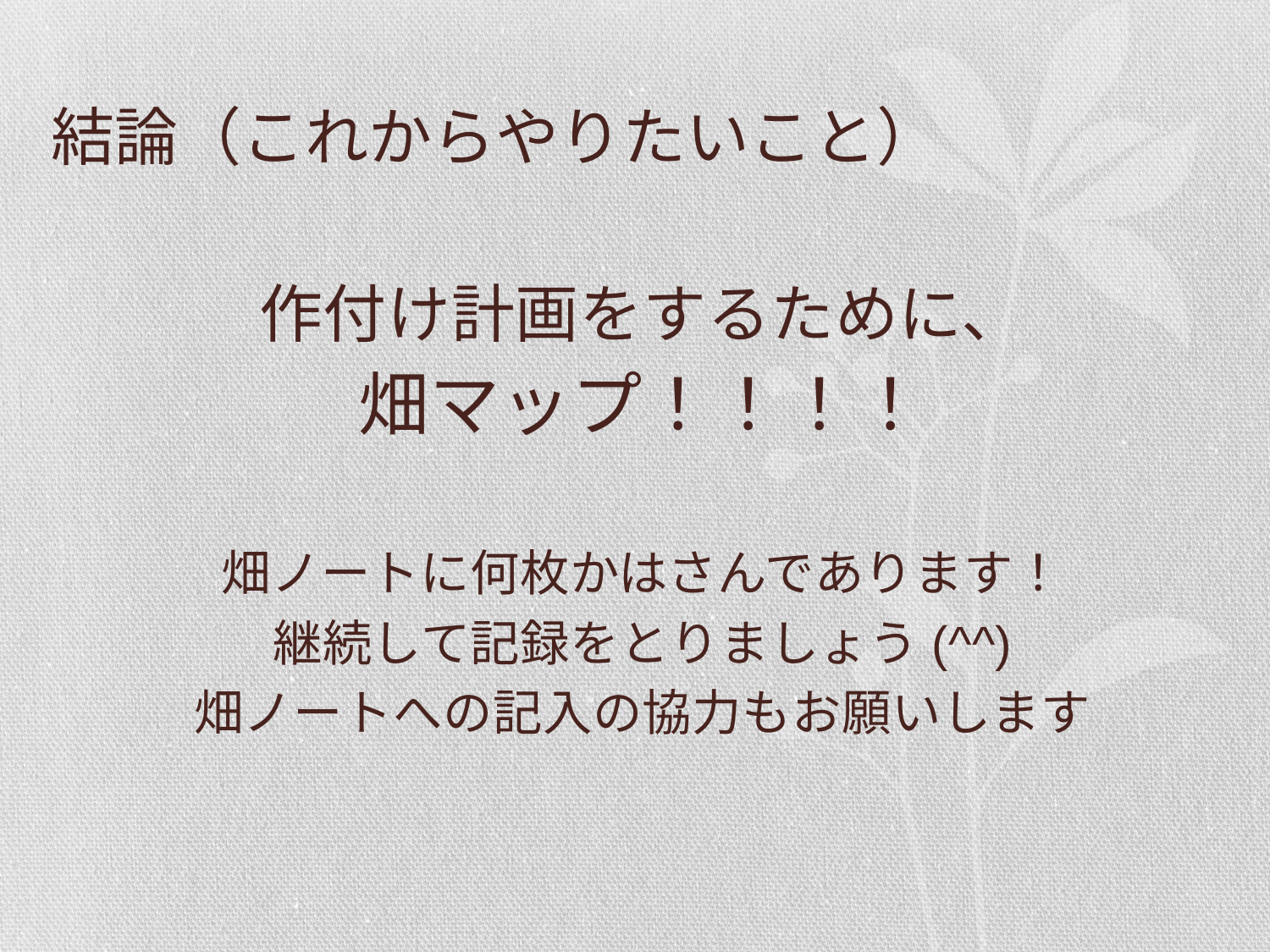

# 結論（これからやりたいこと）

作付け計画をするために、
畑マップ！！！！

畑ノートに何枚かはさんであります！
継続して記録をとりましょう(^^)
畑ノートへの記入の協力もお願いします